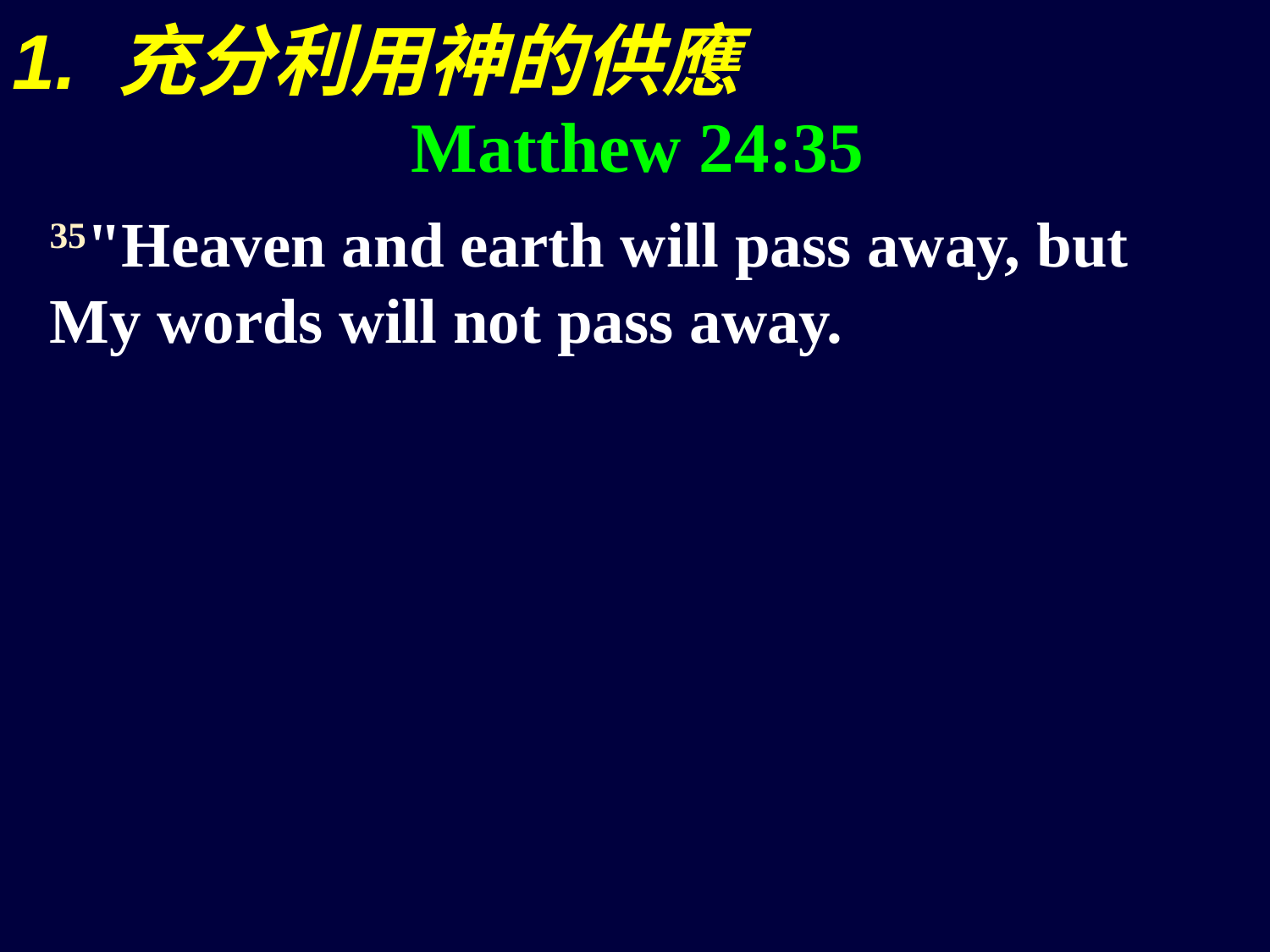

1. 充分利用神的供應
Matthew 24:35
35"Heaven and earth will pass away, but My words will not pass away.